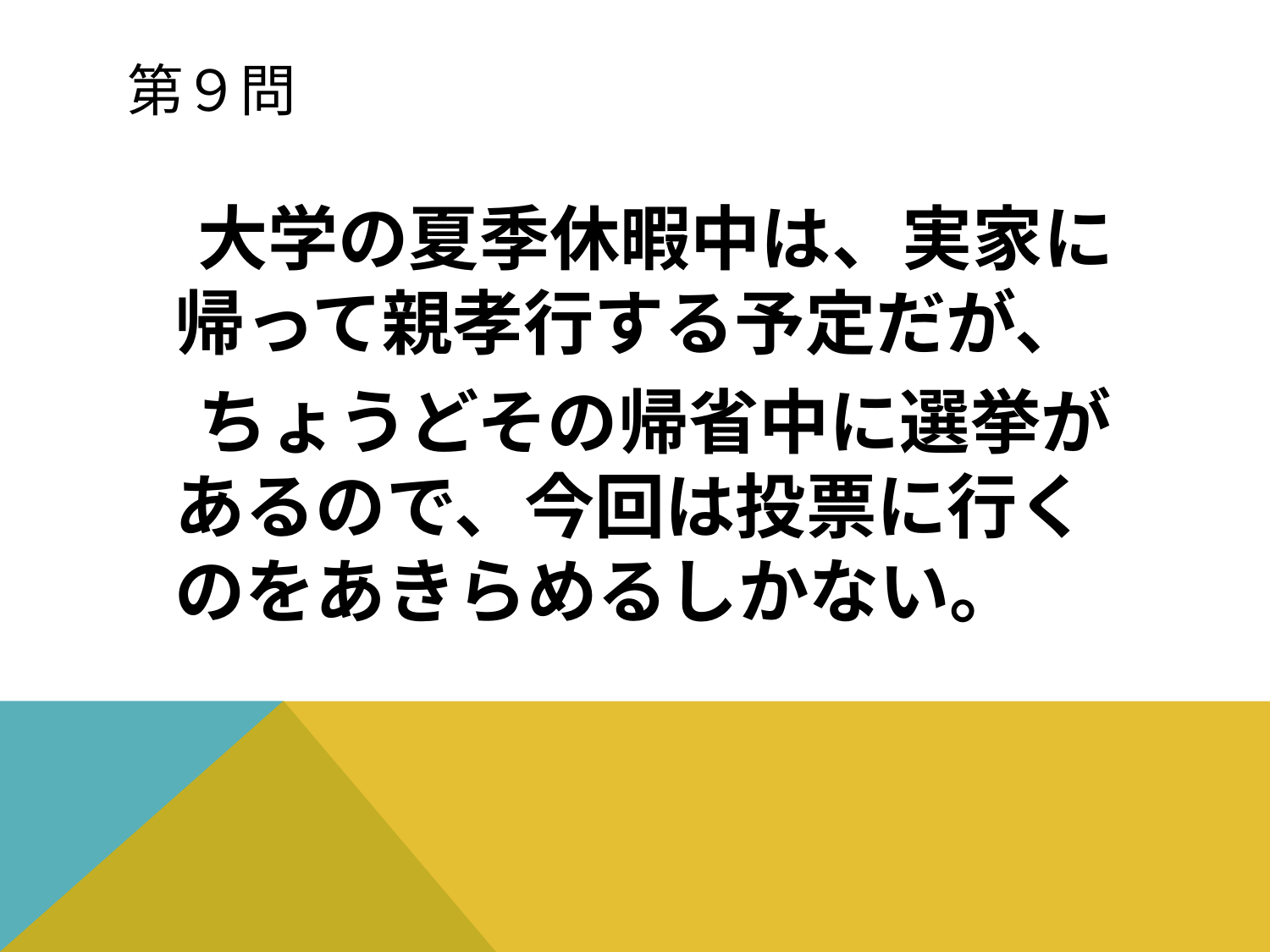

# 第９問
　大学の夏季休暇中は、実家に帰って親孝行する予定だが、
　ちょうどその帰省中に選挙があるので、今回は投票に行くのをあきらめるしかない。